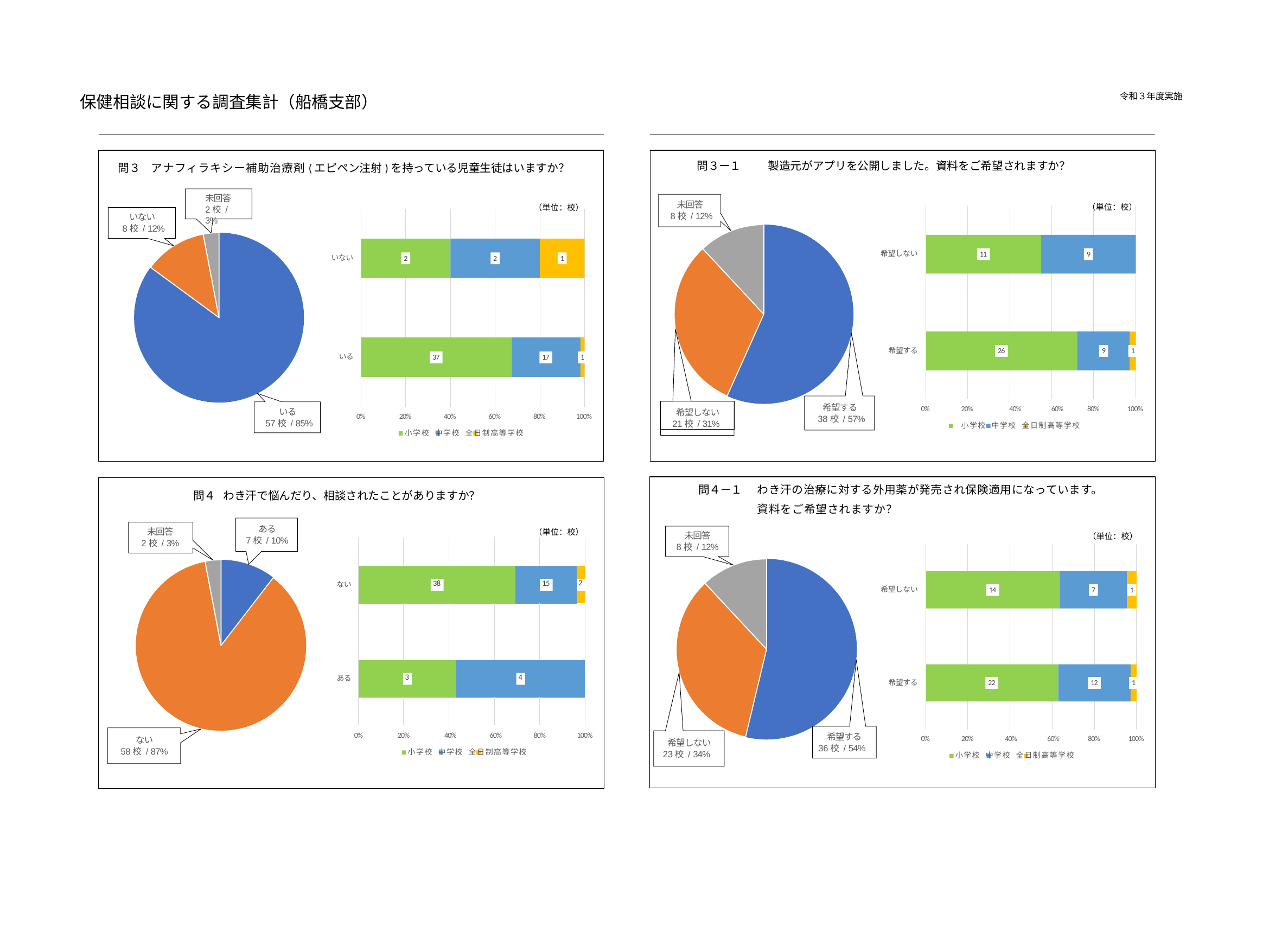

令和３年度実施
保健相談に関する調査集計（船橋支部）

問３ー１
製造元がアプリを公開しました。資料をご希望されますか？
問３   アナフィラキシー補助治療剤(エピペン注射)を持っている児童生徒はいますか？

未回答
2校 / 3%

未回答
8校 / 12%
（単位：校）
（単位：校）

いない
8校 / 12%

希望しない
11
9

いない
2
2
1

希望する
26
9
1

いる
17
1
37

希望する
38校 / 57%
希望しない 21校 / 31%
0%
20%	40%	60%
小学校  中学校  全日制高等学校
80%
100%
いる
57校 / 85%
0%	20%	40%	60%
小学校  中学校  全日制高等学校
80%
100%

わき汗の治療に対する外用薬が発売され保険適用になっています。資料をご希望されますか？

問４－１
問４   わき汗で悩んだり、相談されたことがありますか？

ある
7校 / 10%

未回答 2校 / 3%
（単位：校）

未回答
8校 / 12%
（単位：校）
|  |  |  |  |  |  |  |  |
| --- | --- | --- | --- | --- | --- | --- | --- |
| 38 |  |  |  |  | 15 |  |  |
|  |  |  |  |  |  |  | 2 |
|  |  |  |  |  |  |  |  |
|  |  |  |  |  |  |  |  |
| 3 |  |  | 4 |  |  |  |  |
|  |  |  |  |  |  |  |  |

ない
希望しない
14
7
1

ある
希望する
22
12
1

希望する 36校 / 54%
0%
20%	40%	60%
80%
100%
ない
58校 / 87%
0%
20%	40%	60%
80%
100%
希望しない
23校 / 34%
小学校  中学校  全日制高等学校
小学校  中学校  全日制高等学校